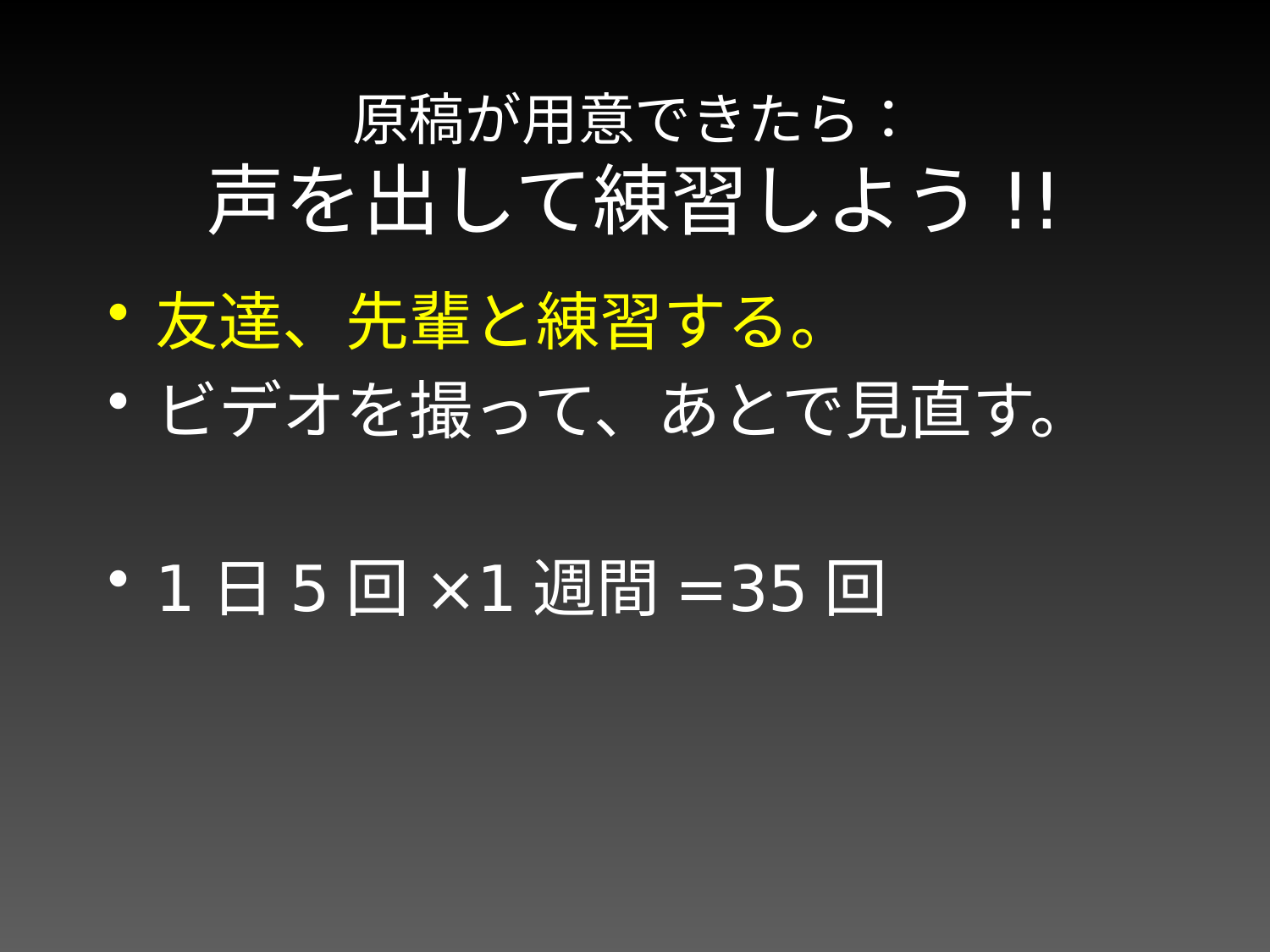

# 原稿が用意できたら： 声を出して練習しよう!!
友達、先輩と練習する。
ビデオを撮って、あとで見直す。

1日5回×1週間=35回